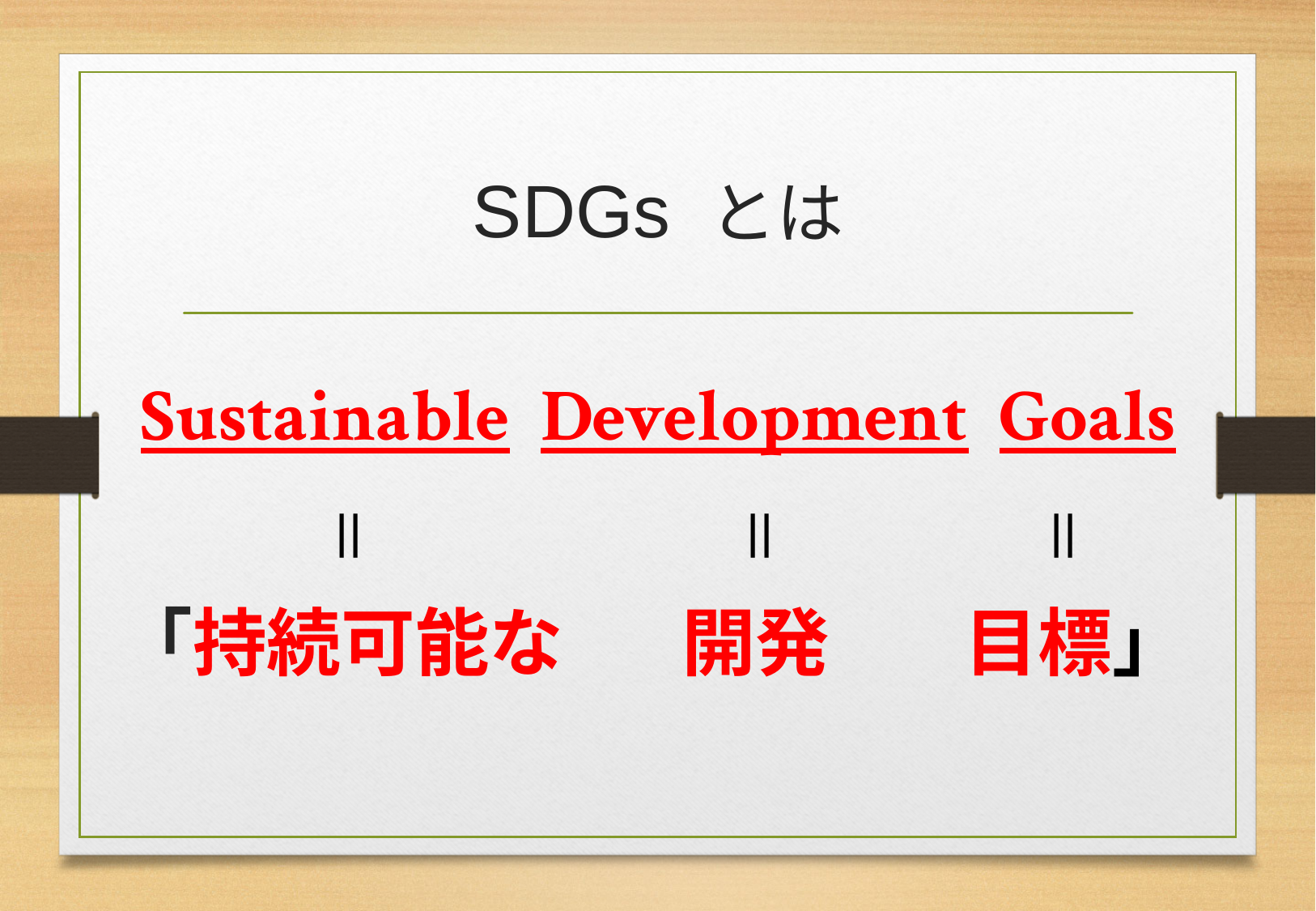

# SDGs とは
Sustainable  Development  Goals

＝
＝
＝
「持続可能な       開発        目標」